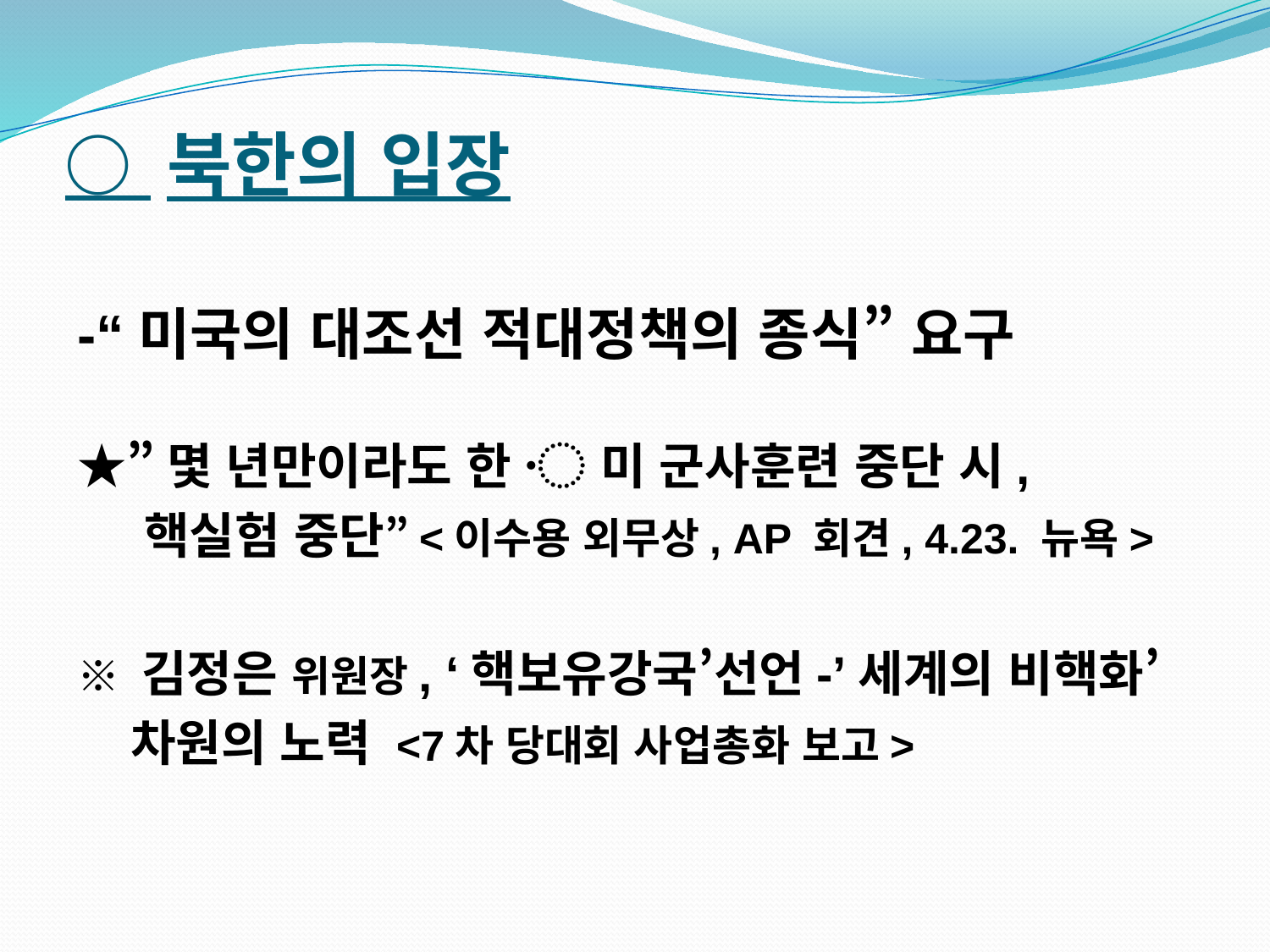

# ○ 북한의 입장

-“미국의 대조선 적대정책의 종식” 요구

★”몇 년만이라도 한 〮 미 군사훈련 중단 시,
    핵실험 중단”<이수용 외무상, AP 회견, 4.23. 뉴욕>

※ 김정은 위원장, ‘핵보유강국’선언-’세계의 비핵화’
   차원의 노력 <7차 당대회 사업총화 보고>